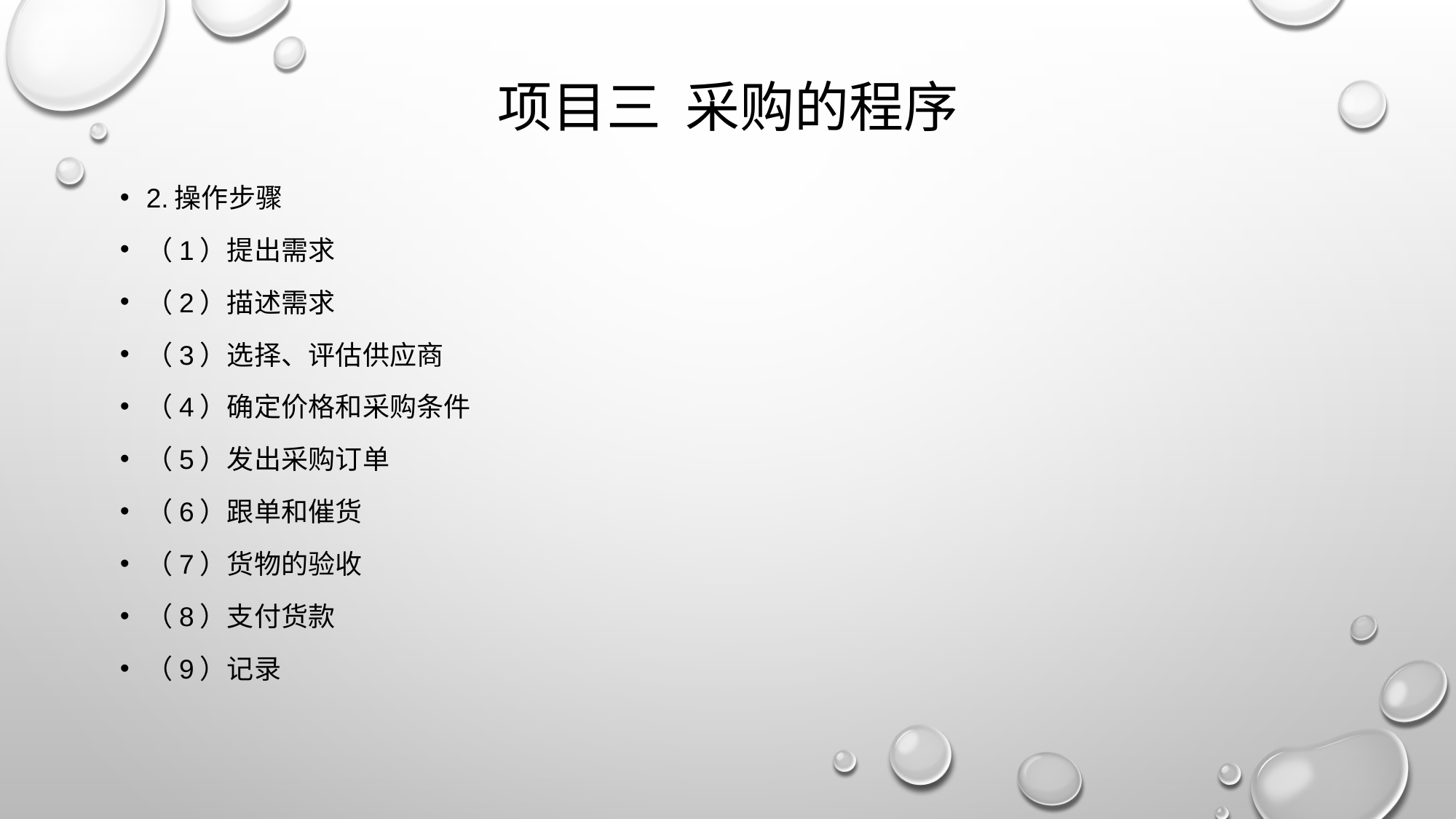

# 项目三  采购的程序
2.操作步骤
（1）提出需求
（2）描述需求
（3）选择、评估供应商
（4）确定价格和采购条件
（5）发出采购订单
（6）跟单和催货
（7）货物的验收
（8）支付货款
（9）记录